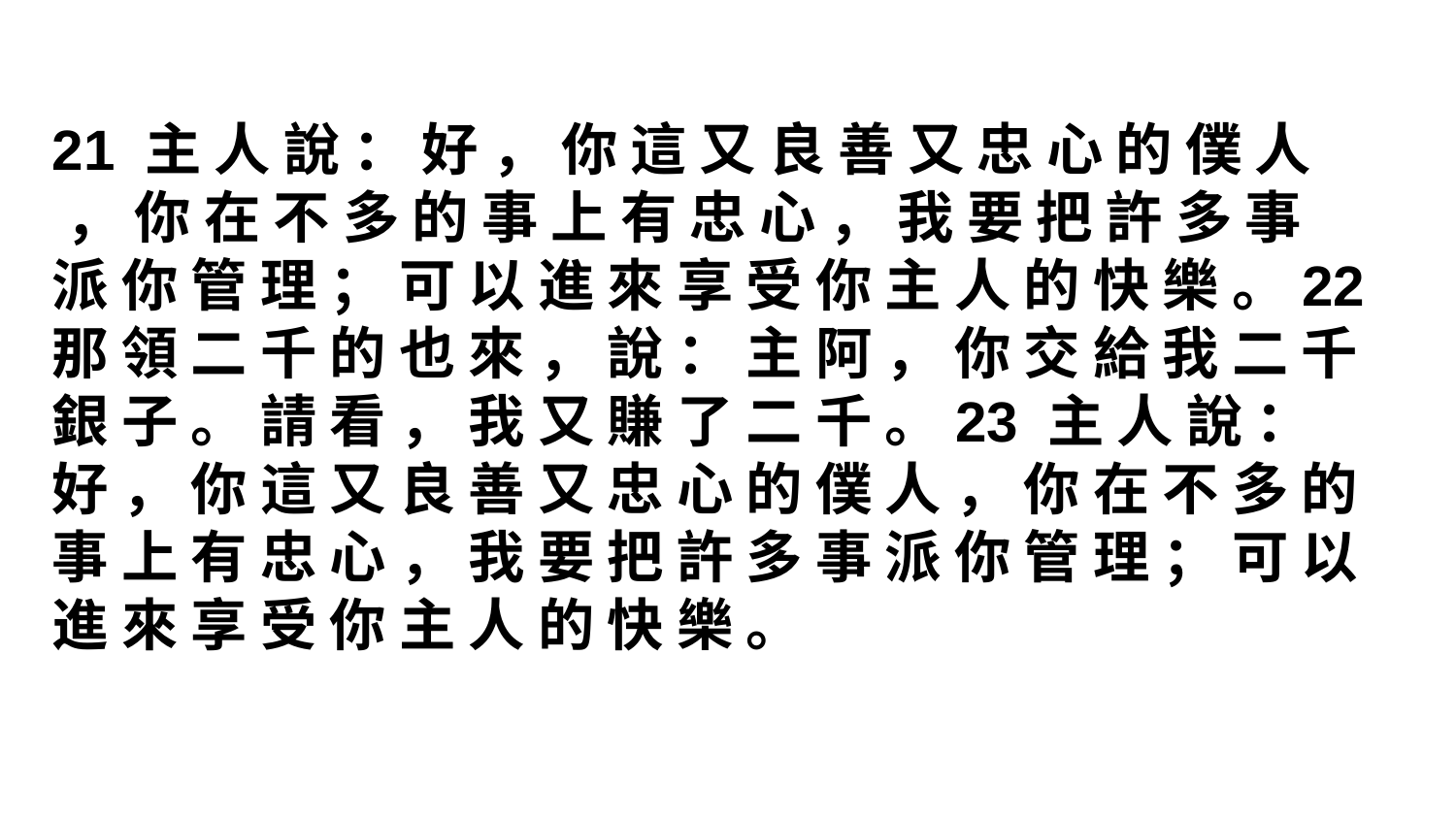

#
21 主 人 說 ： 好 ， 你 這 又 良 善 又 忠 心 的 僕 人 ， 你 在 不 多 的 事 上 有 忠 心 ， 我 要 把 許 多 事 派 你 管 理 ； 可 以 進 來 享 受 你 主 人 的 快 樂 。22 那 領 二 千 的 也 來 ， 說 ： 主 阿 ， 你 交 給 我 二 千 銀 子 。 請 看 ， 我 又 賺 了 二 千 。23 主 人 說 ： 好 ， 你 這 又 良 善 又 忠 心 的 僕 人 ， 你 在 不 多 的 事 上 有 忠 心 ， 我 要 把 許 多 事 派 你 管 理 ； 可 以 進 來 享 受 你 主 人 的 快 樂 。